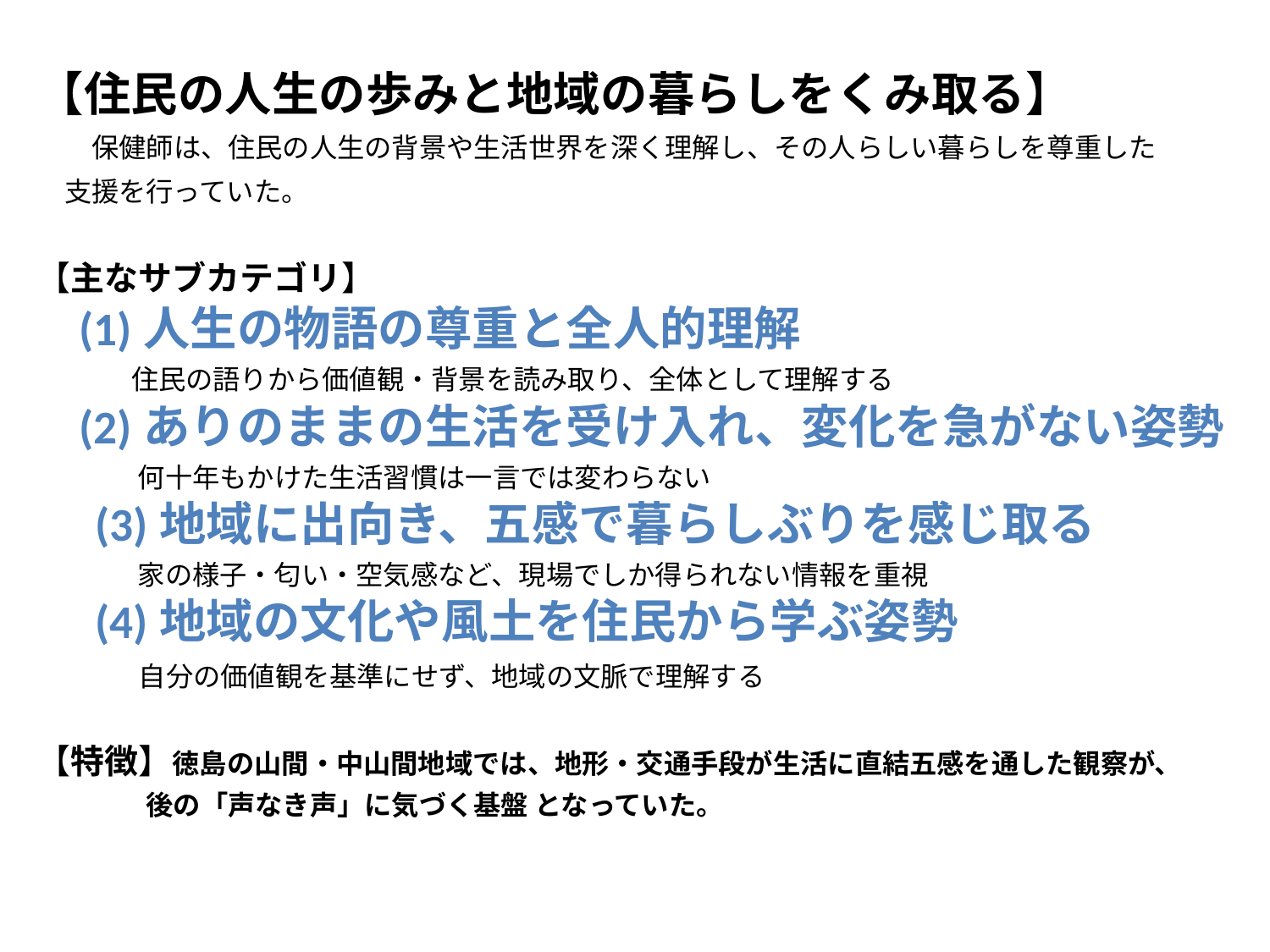

【住民の人生の歩みと地域の暮らしをくみ取る】
　　保健師は、住民の人生の背景や生活世界を深く理解し、その人らしい暮らしを尊重した
　支援を行っていた。

【主なサブカテゴリ】
　(1)人生の物語の尊重と全人的理解
　  　　住民の語りから価値観・背景を読み取り、全体として理解する
　(2)ありのままの生活を受け入れ、変化を急がない姿勢
  　　　何十年もかけた生活習慣は一言では変わらない
　(3)地域に出向き、五感で暮らしぶりを感じ取る
  　　　家の様子・匂い・空気感など、現場でしか得られない情報を重視
　(4)地域の文化や風土を住民から学ぶ姿勢
　　　自分の価値観を基準にせず、地域の文脈で理解する

【特徴】徳島の山間・中山間地域では、地形・交通手段が生活に直結五感を通した観察が、
　　　　後の「声なき声」に気づく基盤 となっていた。